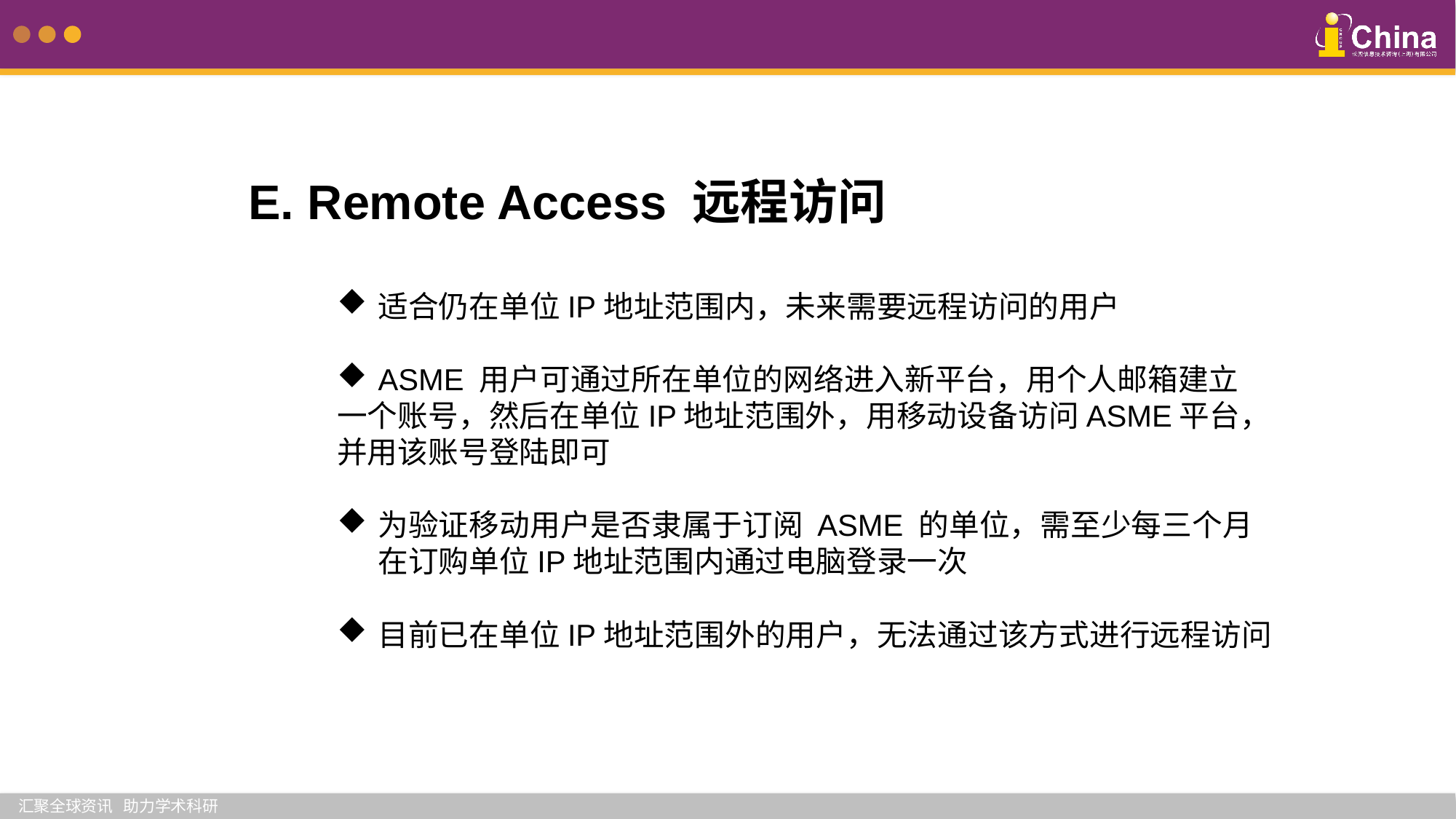

E. Remote Access 远程访问

适合仍在单位IP地址范围内，未来需要远程访问的用户

ASME 用户可通过所在单位的网络进入新平台，用个人邮箱建立
一个账号，然后在单位IP地址范围外，用移动设备访问ASME平台，
并用该账号登陆即可

为验证移动用户是否隶属于订阅 ASME 的单位，需至少每三个月在订购单位IP地址范围内通过电脑登录一次

目前已在单位IP地址范围外的用户，无法通过该方式进行远程访问